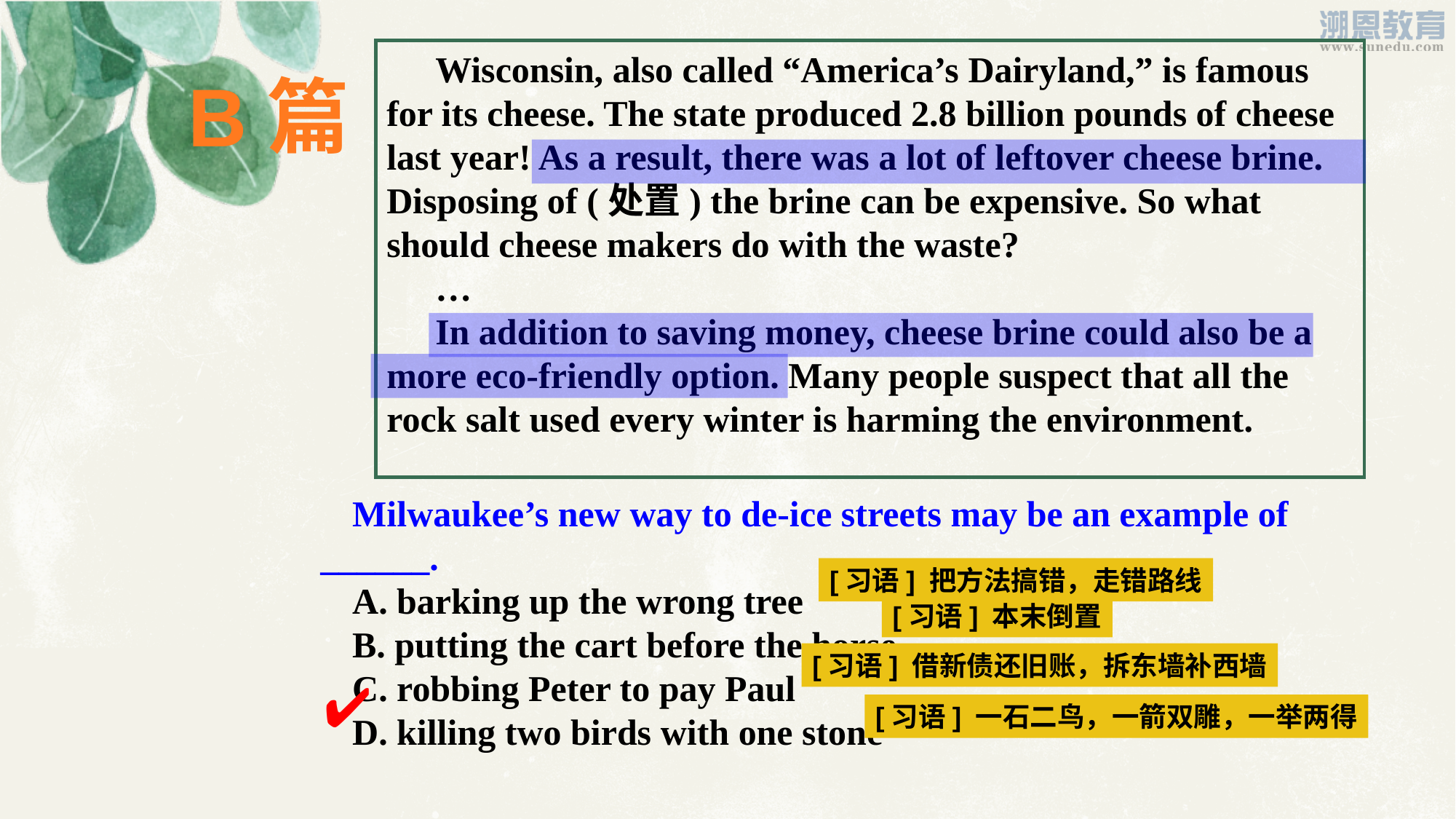

Wisconsin, also called “America’s Dairyland,” is famous for its cheese. The state produced 2.8 billion pounds of cheese last year! As a result, there was a lot of leftover cheese brine. Disposing of (处置) the brine can be expensive. So what should cheese makers do with the waste?
…
In addition to saving money, cheese brine could also be a more eco-friendly option. Many people suspect that all the rock salt used every winter is harming the environment.

B篇

Milwaukee’s new way to de-ice streets may be an example of ______.
A. barking up the wrong tree
B. putting the cart before the horse
C. robbing Peter to pay Paul
D. killing two birds with one stone
[习语] 把方法搞错，走错路线
[习语] 本末倒置
[习语] 借新债还旧账，拆东墙补西墙
✔
[习语] 一石二鸟，一箭双雕，一举两得